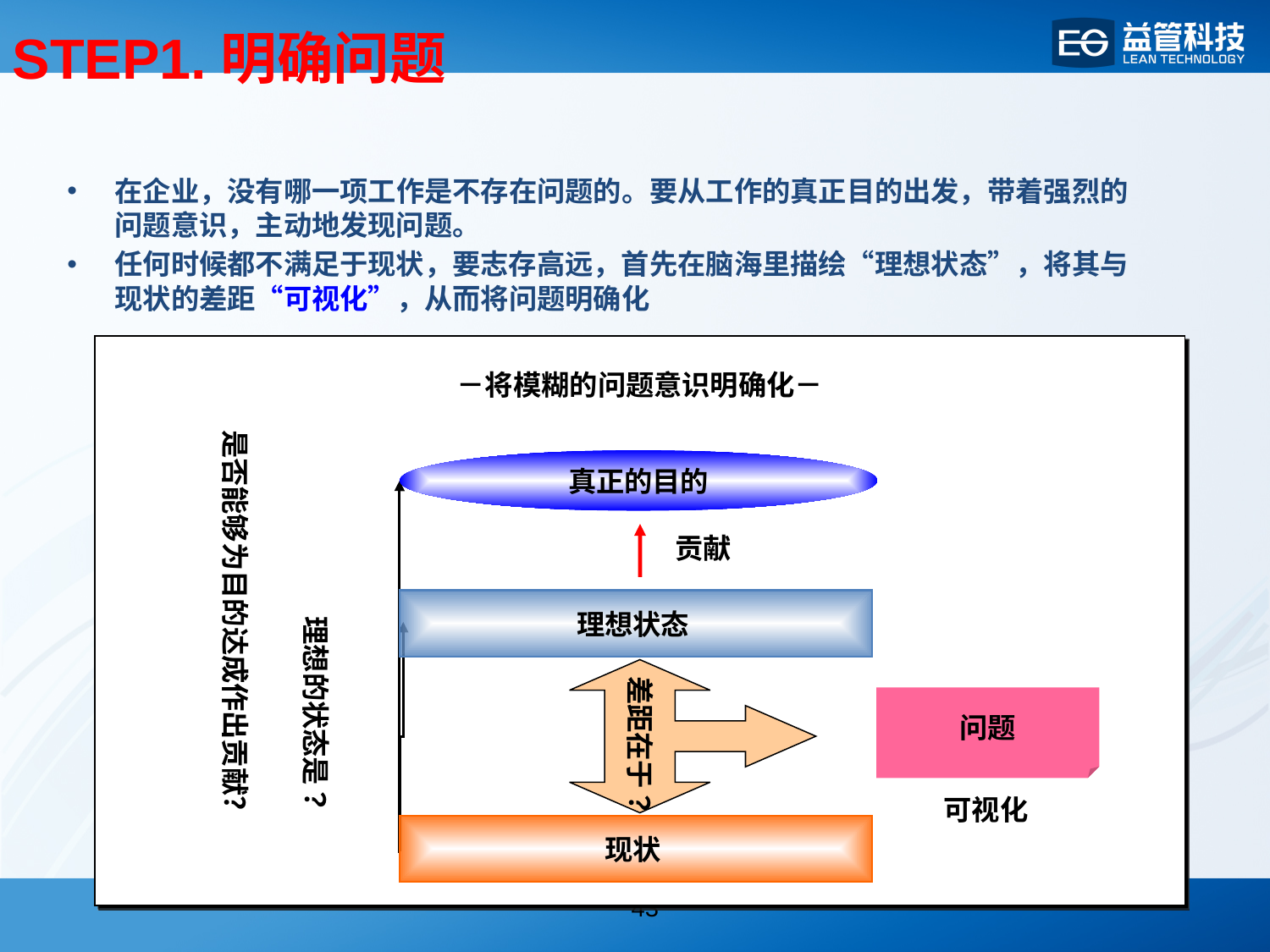

STEP1.明确问题
在企业，没有哪一项工作是不存在问题的。要从工作的真正目的出发，带着强烈的
问题意识，主动地发现问题。
任何时候都不满足于现状，要志存高远，首先在脑海里描绘“理想状态”，将其与
现状的差距“可视化”，从而将问题明确化

－将模糊的问题意识明确化－
真正的目的
是否能够为目的达成作出贡献？
贡献

理想状态
理想的状态是？

问题
差距在于？
可视化
现状